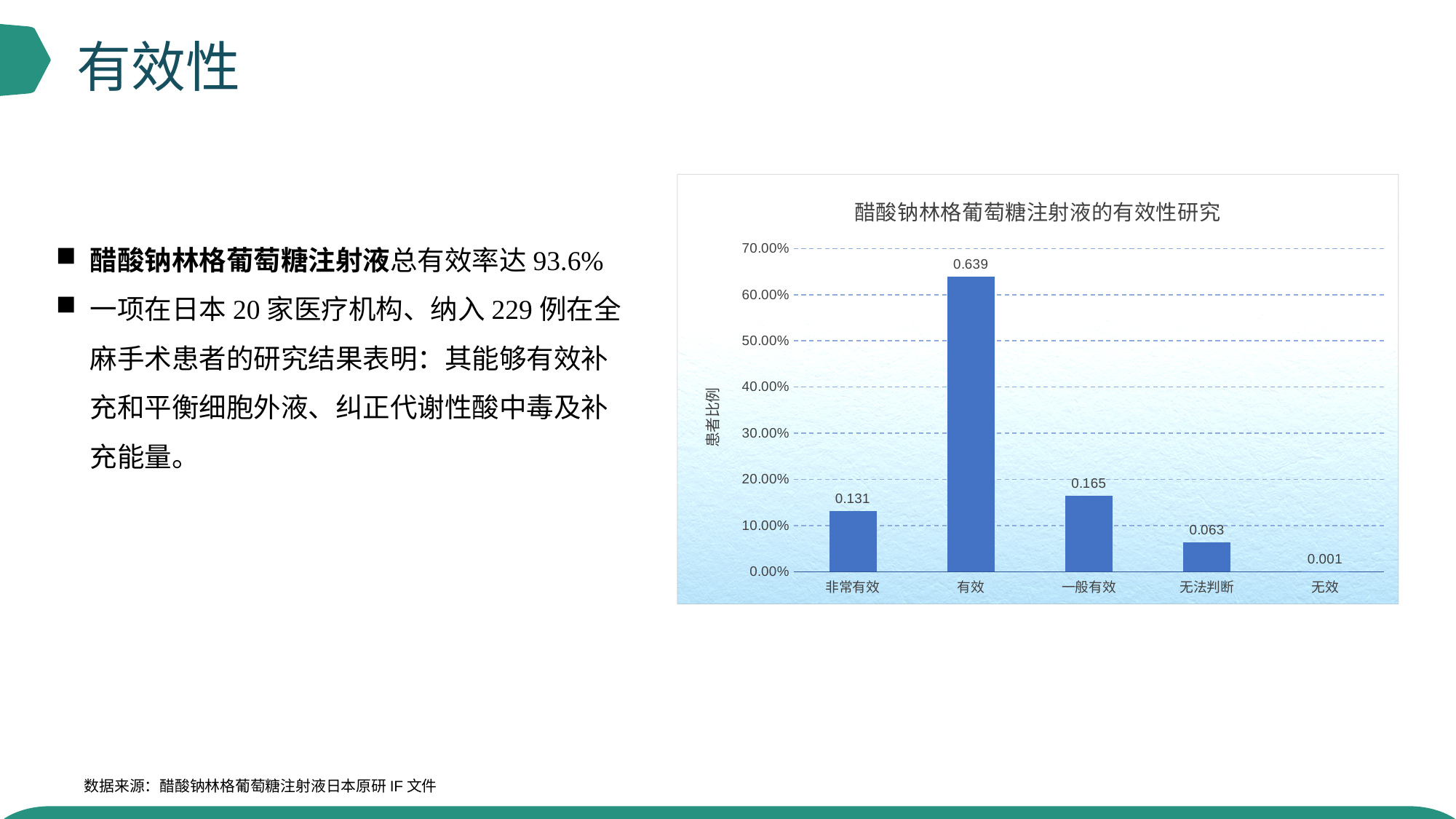

有效性

### Chart: 醋酸钠林格葡萄糖注射液的有效性研究

| Category | 患者比例 |
|---|---|
| 非常有效 | 0.131 |
| 有效 | 0.639 |
| 一般有效 | 0.165 |
| 无法判断 | 0.063 |
| 无效 | 0.001 |
醋酸钠林格葡萄糖注射液总有效率达93.6%
一项在日本20家医疗机构、纳入229例在全麻手术患者的研究结果表明：其能够有效补充和平衡细胞外液、纠正代谢性酸中毒及补充能量。
数据来源：醋酸钠林格葡萄糖注射液日本原研IF文件